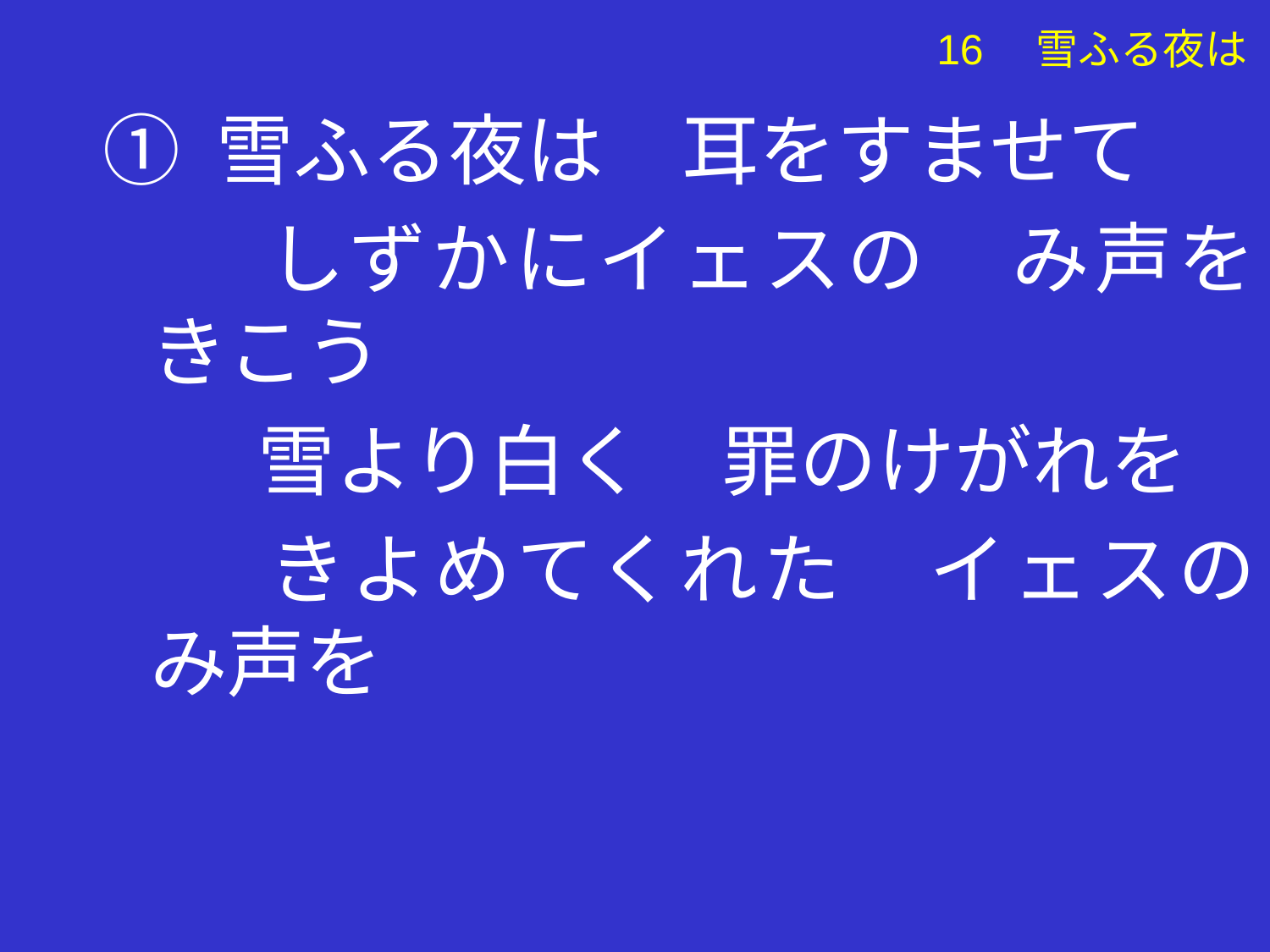

① 雪ふる夜は　耳をすませて
　　しずかにイェスの　み声をきこう
　　雪より白く　罪のけがれを
　　きよめてくれた　イェスのみ声を

# 16　雪ふる夜は